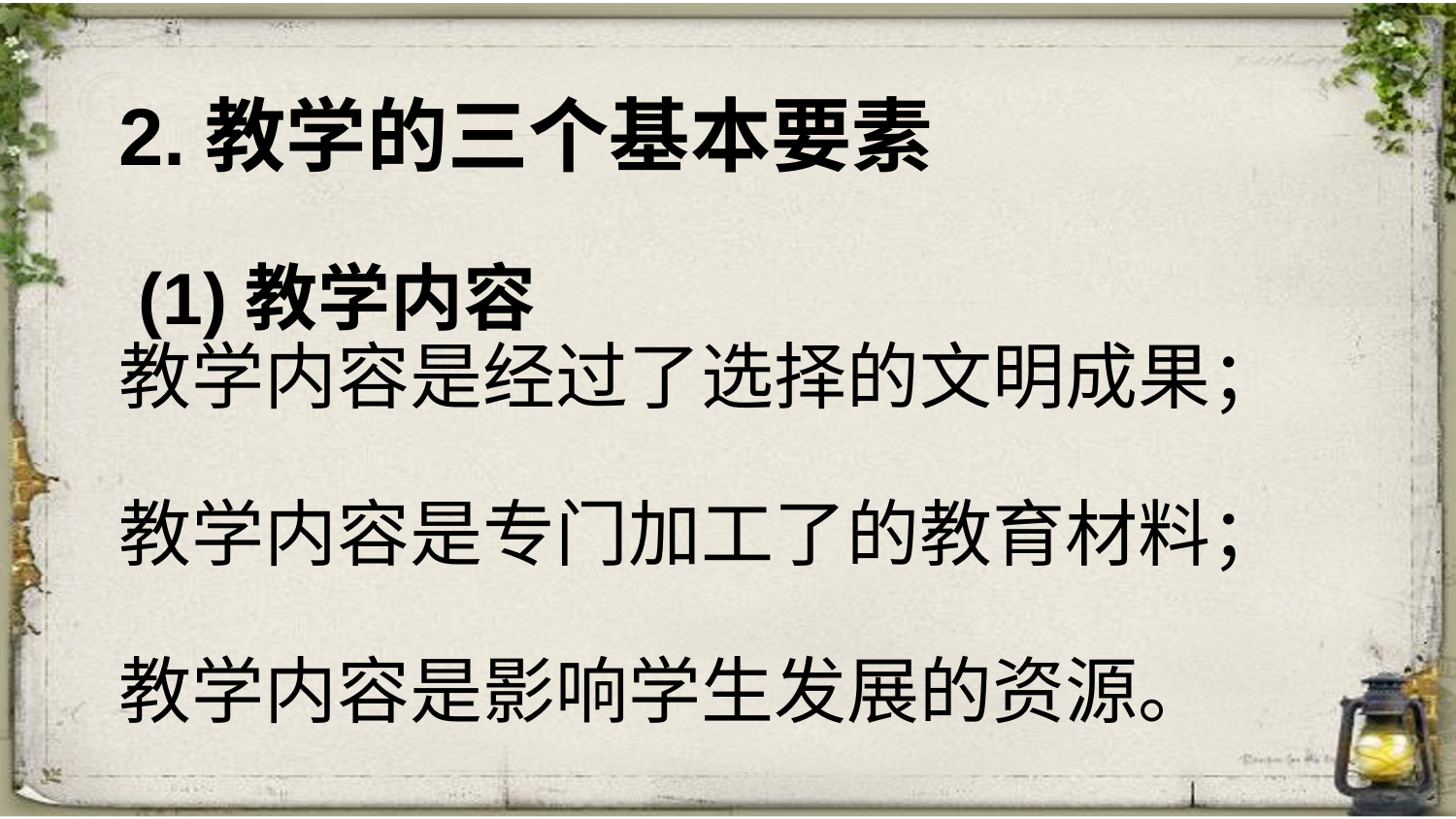

2.教学的三个基本要素

 (1)教学内容
教学内容是经过了选择的文明成果；

教学内容是专门加工了的教育材料；

教学内容是影响学生发展的资源。